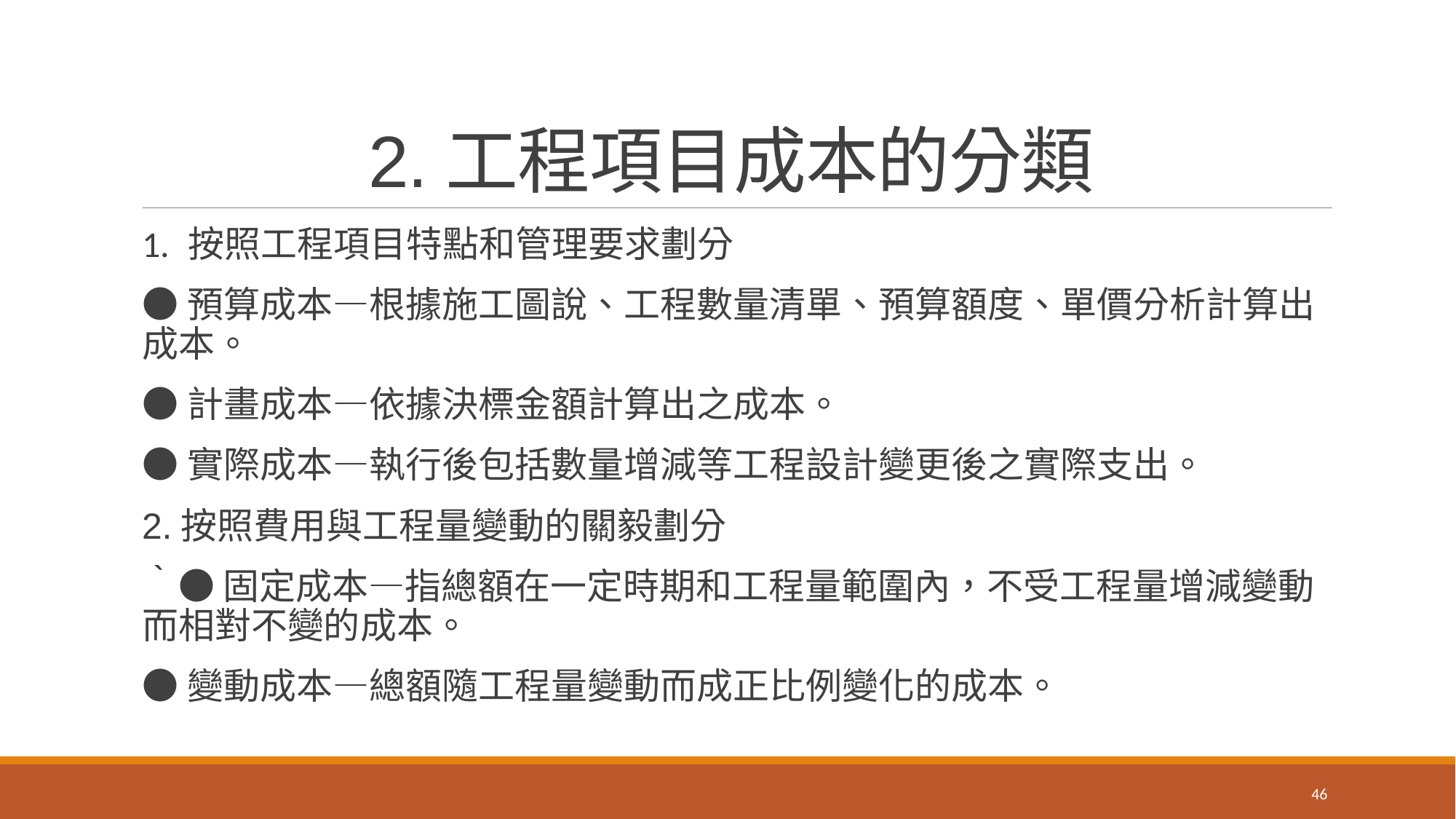

# 2.工程項目成本的分類
1. 按照工程項目特點和管理要求劃分
●預算成本—根據施工圖說、工程數量清單、預算額度、單價分析計算出成本。
●計畫成本—依據決標金額計算出之成本。
●實際成本—執行後包括數量增減等工程設計變更後之實際支出。
2.按照費用與工程量變動的關毅劃分
‵●固定成本—指總額在一定時期和工程量範圍內，不受工程量增減變動而相對不變的成本。
●變動成本—總額隨工程量變動而成正比例變化的成本。
46